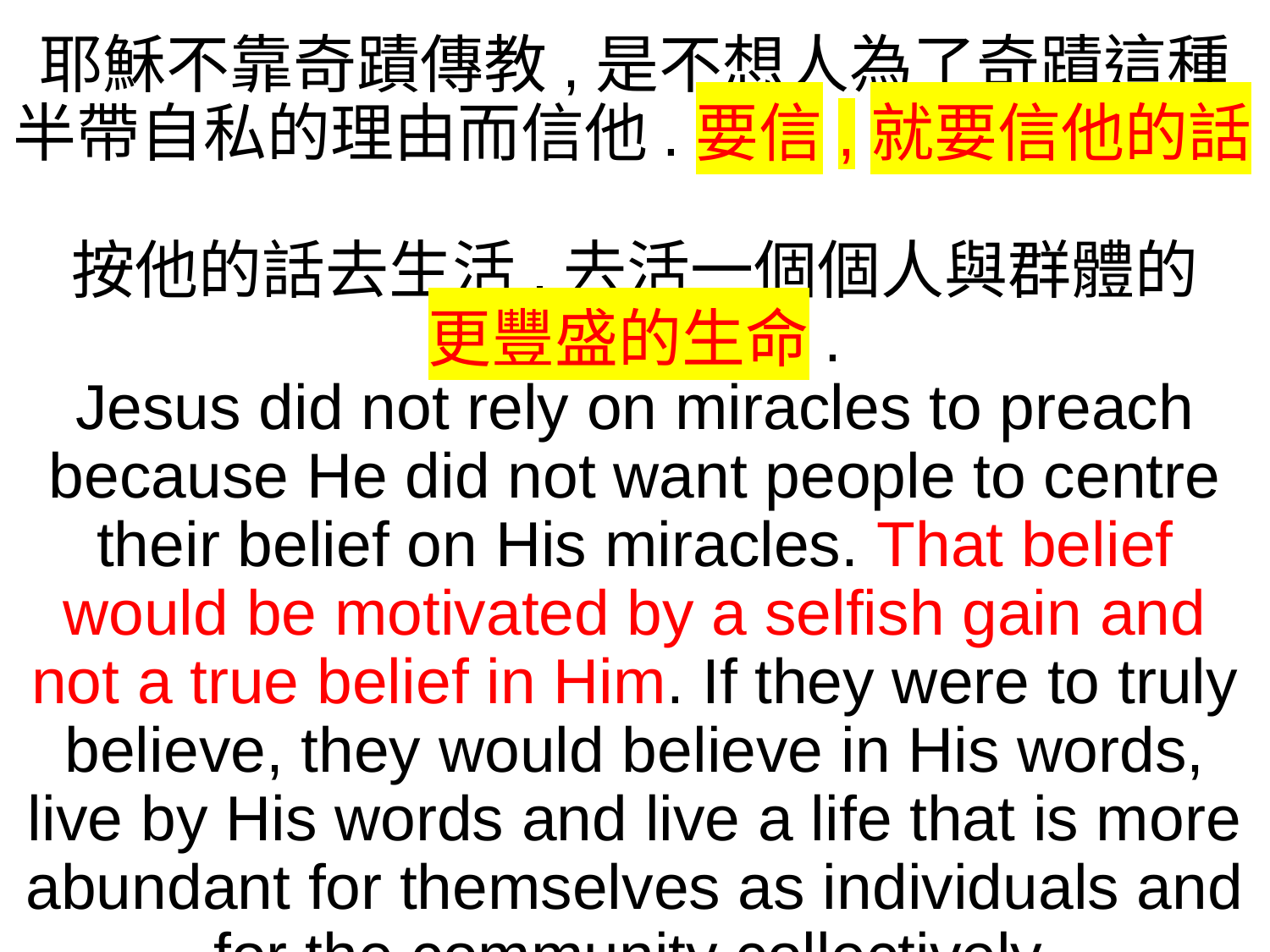

耶穌不靠奇蹟傳教,是不想人為了奇蹟這種半帶自私的理由而信他.要信,就要信他的話,
按他的話去生活,去活一個個人與群體的
更豐盛的生命.
Jesus did not rely on miracles to preach because He did not want people to centre their belief on His miracles. That belief would be motivated by a selfish gain and not a true belief in Him. If they were to truly believe, they would believe in His words, live by His words and live a life that is more abundant for themselves as individuals and for the community collectively.